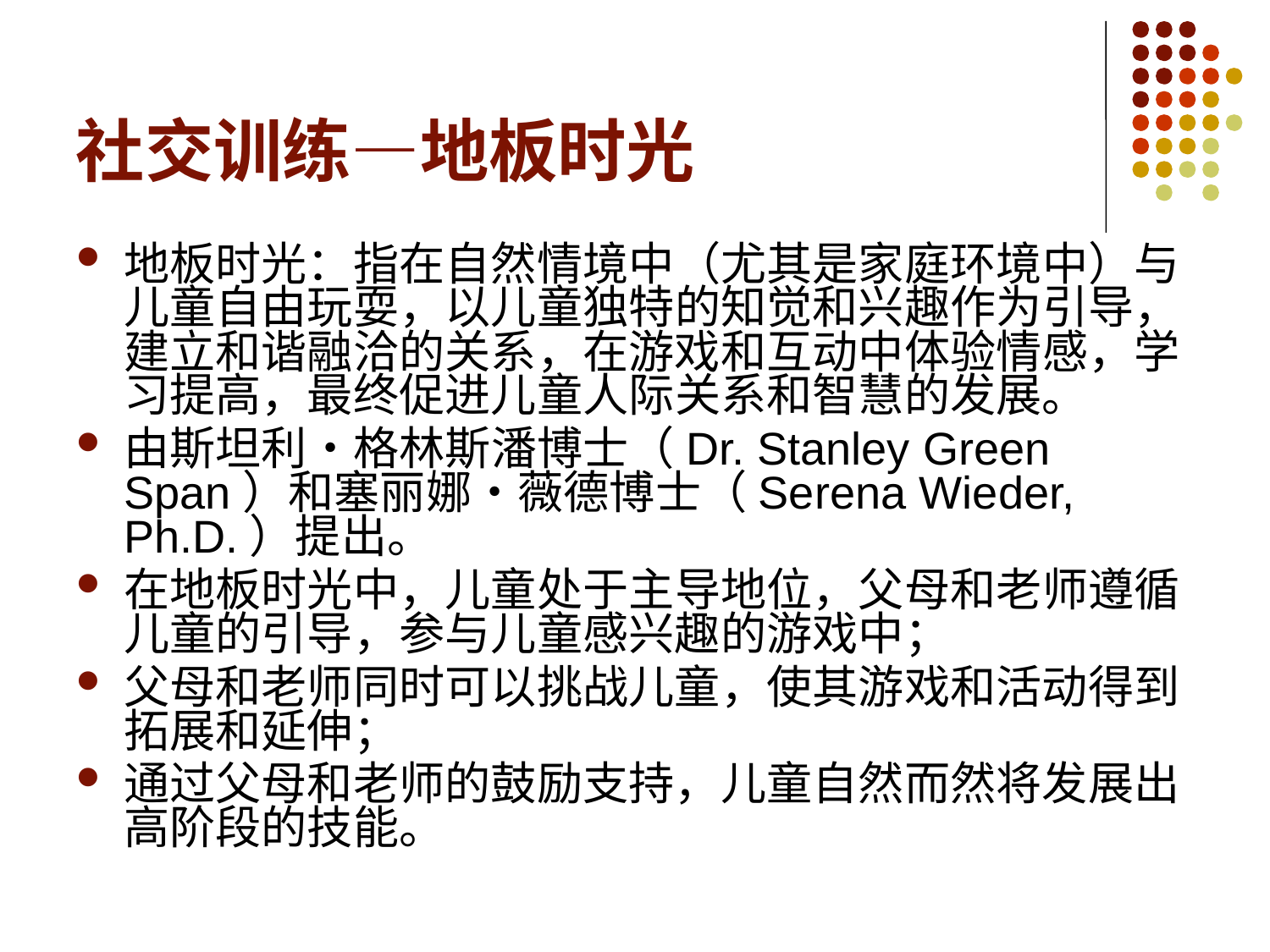

# 社交训练—地板时光
地板时光：指在自然情境中（尤其是家庭环境中）与儿童自由玩耍，以儿童独特的知觉和兴趣作为引导，建立和谐融洽的关系，在游戏和互动中体验情感，学习提高，最终促进儿童人际关系和智慧的发展。
由斯坦利•格林斯潘博士（Dr. Stanley Green Span）和塞丽娜•薇德博士（Serena Wieder, Ph.D.）提出。
在地板时光中，儿童处于主导地位，父母和老师遵循儿童的引导，参与儿童感兴趣的游戏中；
父母和老师同时可以挑战儿童，使其游戏和活动得到拓展和延伸；
通过父母和老师的鼓励支持，儿童自然而然将发展出高阶段的技能。